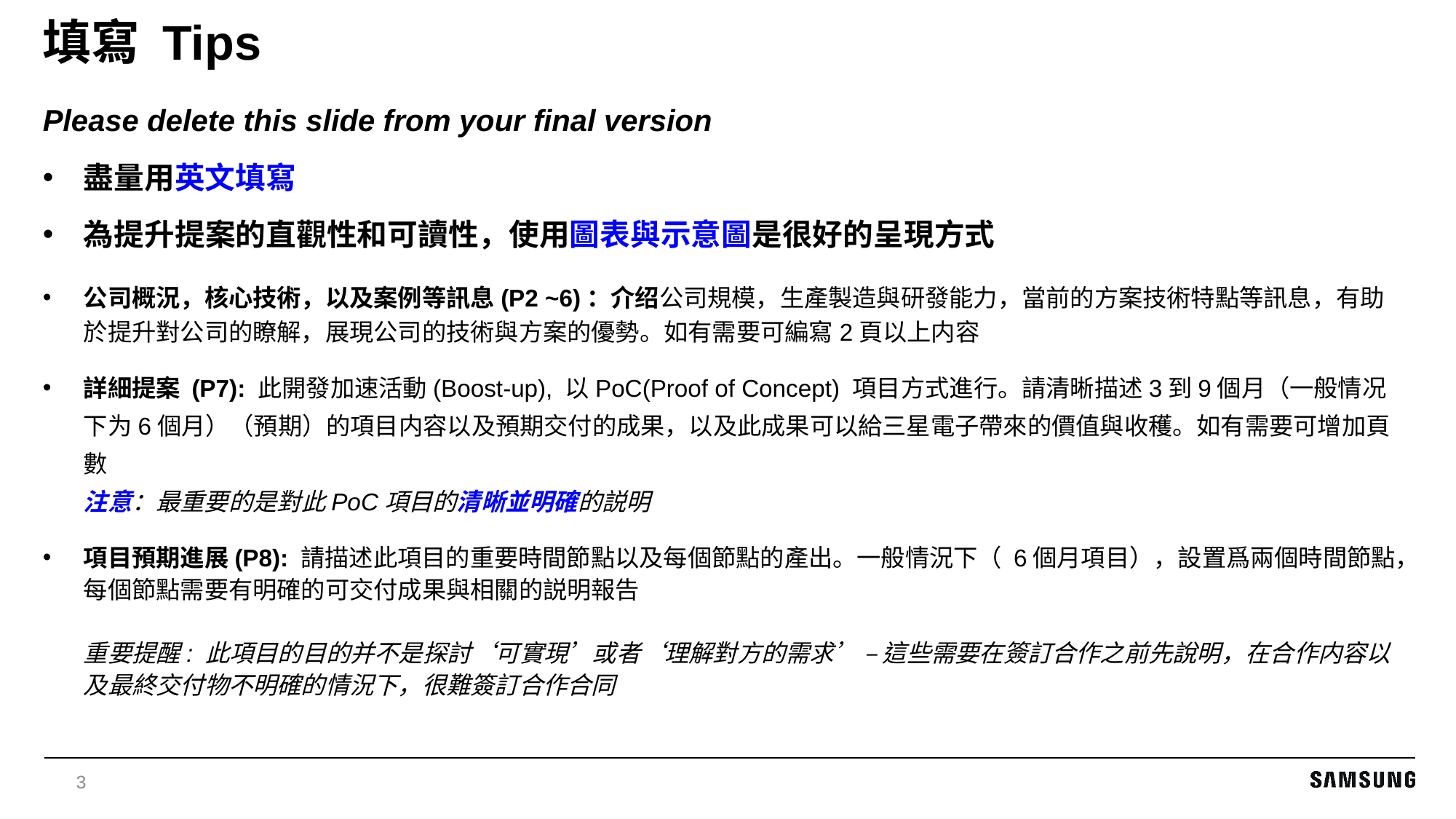

# 填寫 Tips
Please delete this slide from your final version
盡量用英文填寫
為提升提案的直觀性和可讀性，使用圖表與示意圖是很好的呈現方式
公司概況，核心技術，以及案例等訊息(P2 ~6)：介绍公司規模，生產製造與研發能力，當前的方案技術特點等訊息，有助於提升對公司的瞭解，展現公司的技術與方案的優勢。如有需要可編寫2頁以上内容
詳細提案 (P7): 此開發加速活動(Boost-up), 以PoC(Proof of Concept) 項目方式進行。請清晰描述3到9個月（一般情况下为6個月）（預期）的項目内容以及預期交付的成果，以及此成果可以給三星電子帶來的價值與收穫。如有需要可增加頁數
注意：最重要的是對此PoC項目的清晰並明確的説明
項目預期進展(P8): 請描述此項目的重要時間節點以及每個節點的產出。一般情況下（ 6個月項目），設置爲兩個時間節點，每個節點需要有明確的可交付成果與相關的説明報告
重要提醒: 此項目的目的并不是探討‘可實現’或者‘理解對方的需求’ – 這些需要在簽訂合作之前先說明，在合作内容以及最終交付物不明確的情況下，很難簽訂合作合同
3